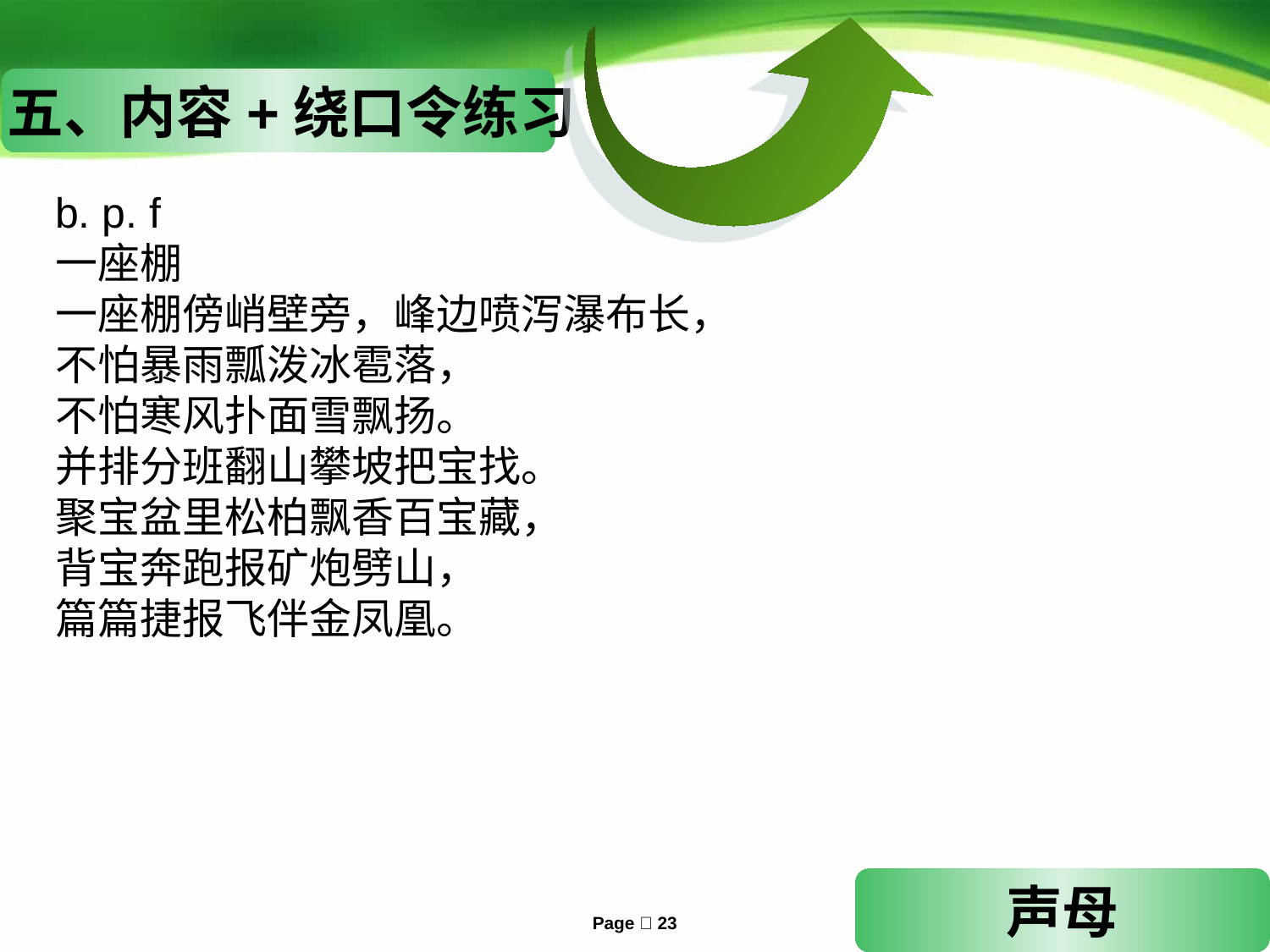

五、内容+绕口令练习
b. p. f
一座棚
一座棚傍峭壁旁，峰边喷泻瀑布长，
不怕暴雨瓢泼冰雹落，
不怕寒风扑面雪飘扬。
并排分班翻山攀坡把宝找。
聚宝盆里松柏飘香百宝藏，
背宝奔跑报矿炮劈山，
篇篇捷报飞伴金凤凰。
声母